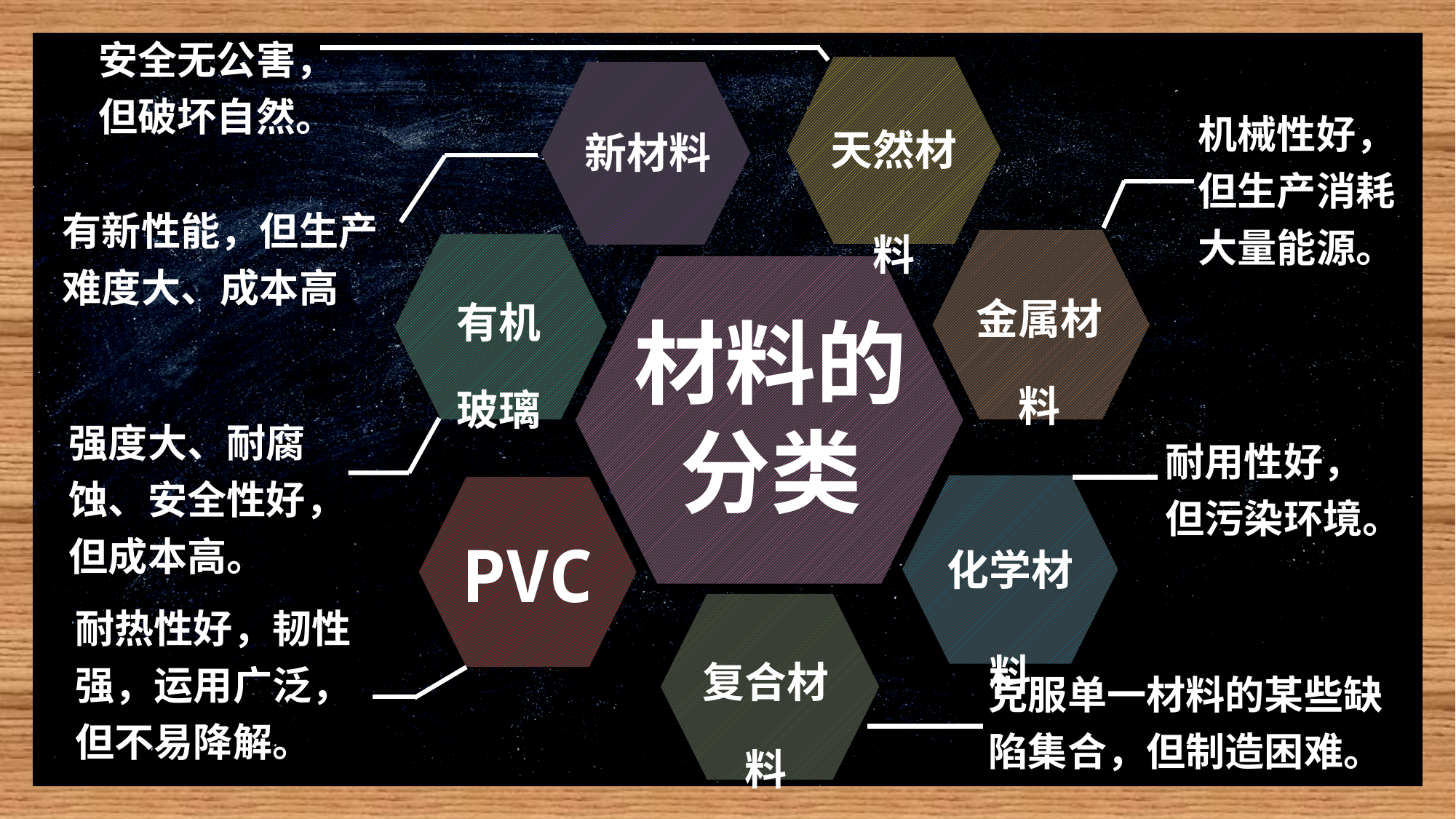

安全无公害，
但破坏自然。

天然材料

新材料
机械性好，但生产消耗大量能源。
有新性能，但生产难度大、成本高

金属材料

有机玻璃

材料的
分类
强度大、耐腐蚀、安全性好，但成本高。
耐用性好，
但污染环境。

化学材料

PVC
耐热性好，韧性强，运用广泛，但不易降解。

复合材料
克服单一材料的某些缺陷集合，但制造困难。